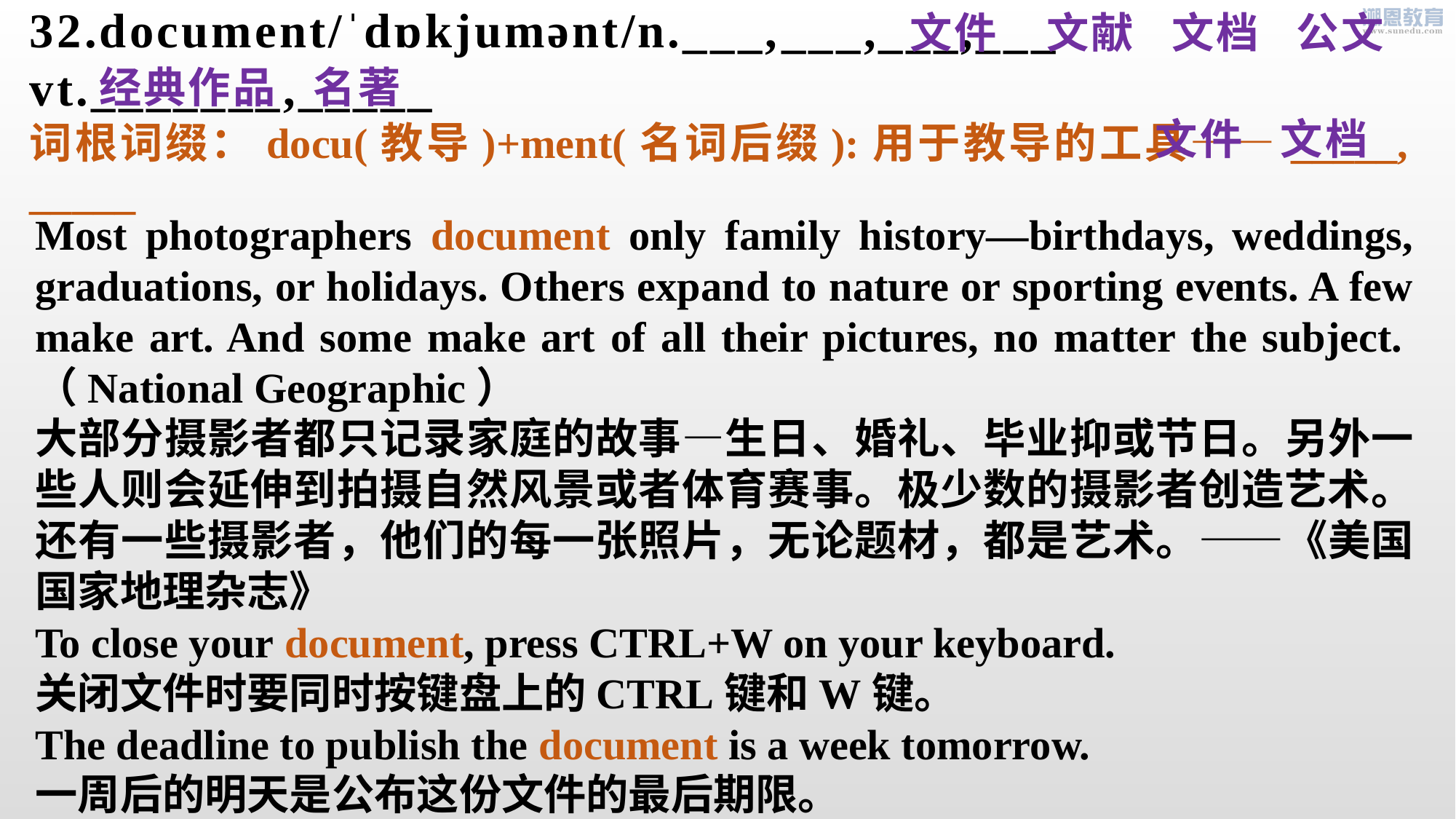

32.document/ˈdɒkjumənt/n.___,___,___,___ vt._______,_____
词根词缀：docu(教导)+ment(名词后缀):用于教导的工具——_____, _____
文件    文献   文档   公文
经典作品   名著
文件   文档
Most photographers document only family history—birthdays, weddings, graduations, or holidays. Others expand to nature or sporting events. A few make art. And some make art of all their pictures, no matter the subject.（National Geographic）
大部分摄影者都只记录家庭的故事—生日、婚礼、毕业抑或节日。另外一些人则会延伸到拍摄自然风景或者体育赛事。极少数的摄影者创造艺术。还有一些摄影者，他们的每一张照片，无论题材，都是艺术。——《美国国家地理杂志》
To close your document, press CTRL+W on your keyboard.
关闭文件时要同时按键盘上的CTRL键和W键。
The deadline to publish the document is a week tomorrow.
一周后的明天是公布这份文件的最后期限。